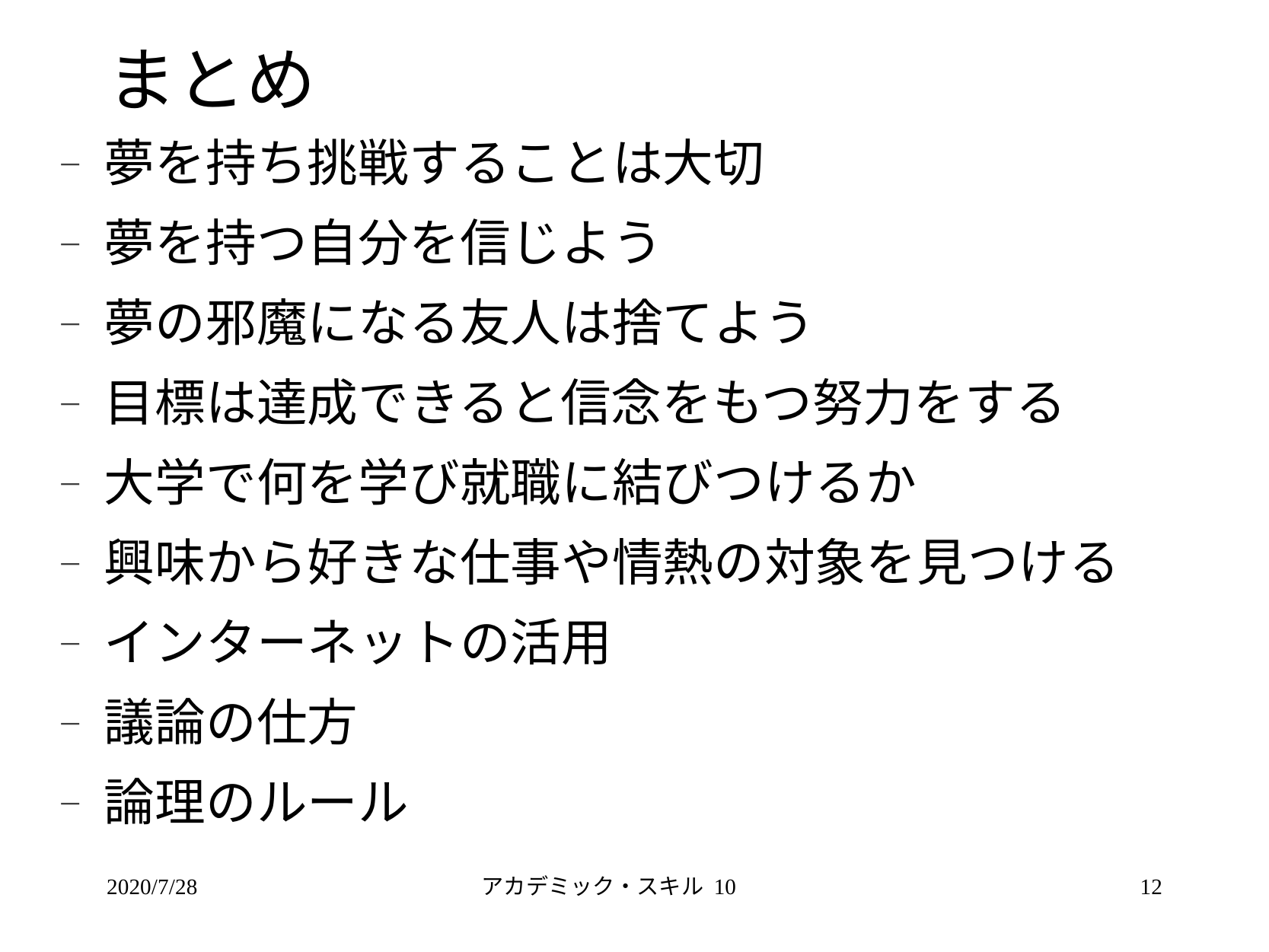

# まとめ
夢を持ち挑戦することは大切
夢を持つ自分を信じよう
夢の邪魔になる友人は捨てよう
目標は達成できると信念をもつ努力をする
大学で何を学び就職に結びつけるか
興味から好きな仕事や情熱の対象を見つける
インターネットの活用
議論の仕方
論理のルール
2020/7/28
アカデミック・スキル 10
12